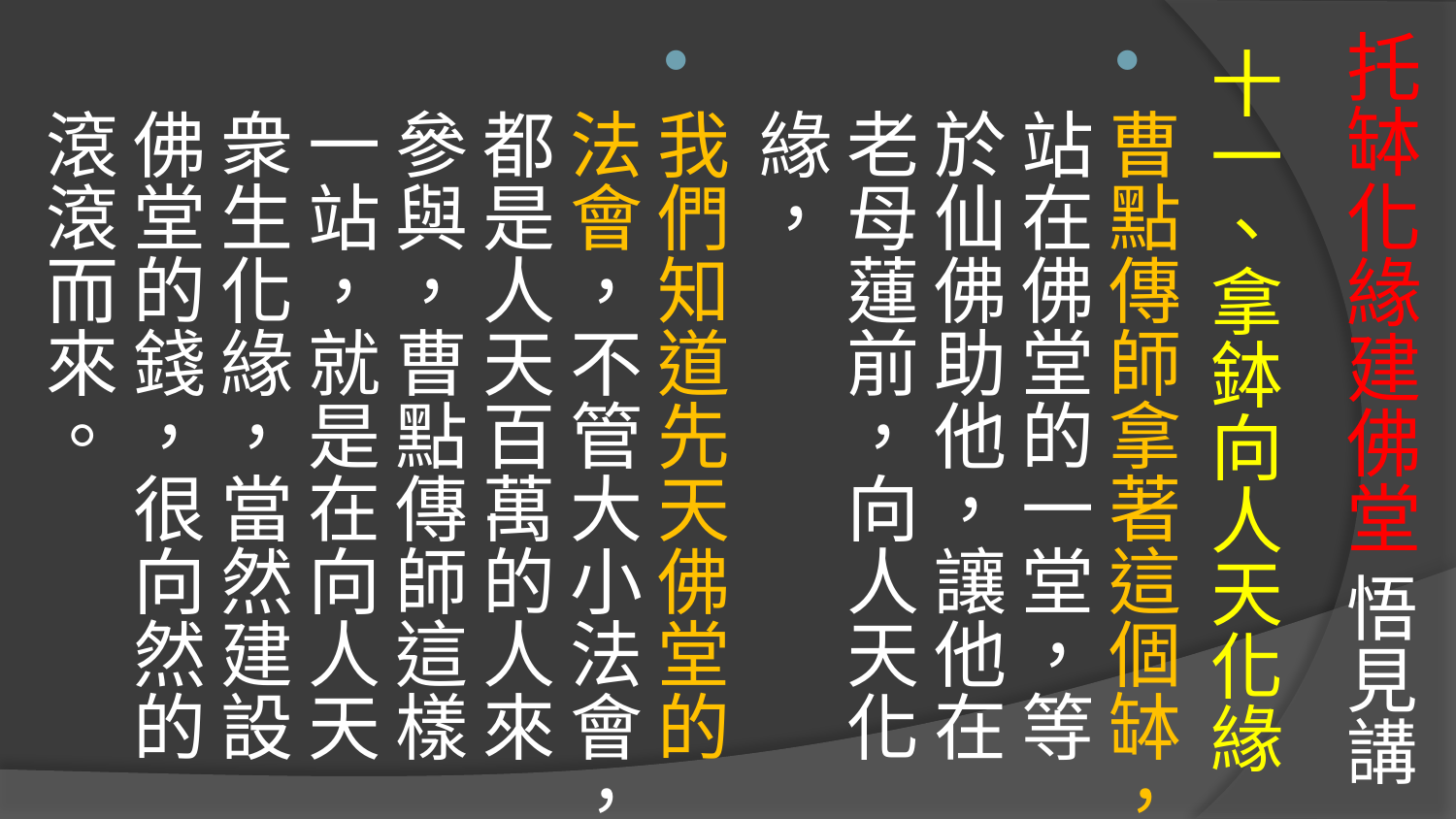

# 托缽化緣建佛堂 悟見講
十一、拿鉢向人天化緣
曹點傳師拿著這個缽，站在佛堂的一堂，等於仙佛助他，讓他在老母蓮前，向人天化緣，
我們知道先天佛堂的法會，不管大小法會，都是人天百萬的人來參與，曹點傳師這樣一站，就是在向人天衆生化緣，當然建設佛堂的錢，很向然的滾滾而來。